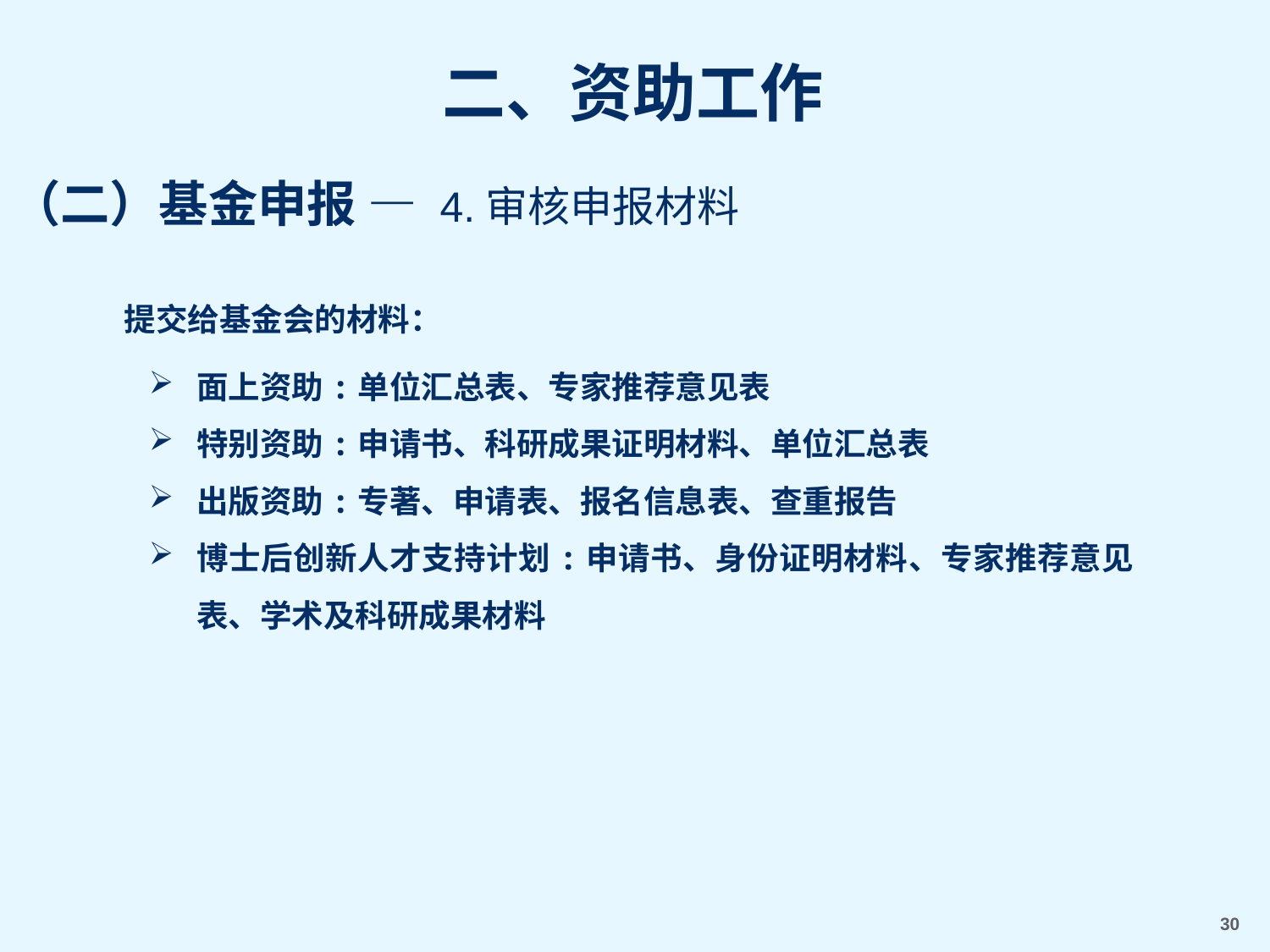

（二）基金申报 — 4.审核申报材料

   提交给基金会的材料：
面上资助:单位汇总表、专家推荐意见表
特别资助:申请书、科研成果证明材料、单位汇总表
出版资助:专著、申请表、报名信息表、查重报告
博士后创新人才支持计划:申请书、身份证明材料、专家推荐意见表、学术及科研成果材料

30